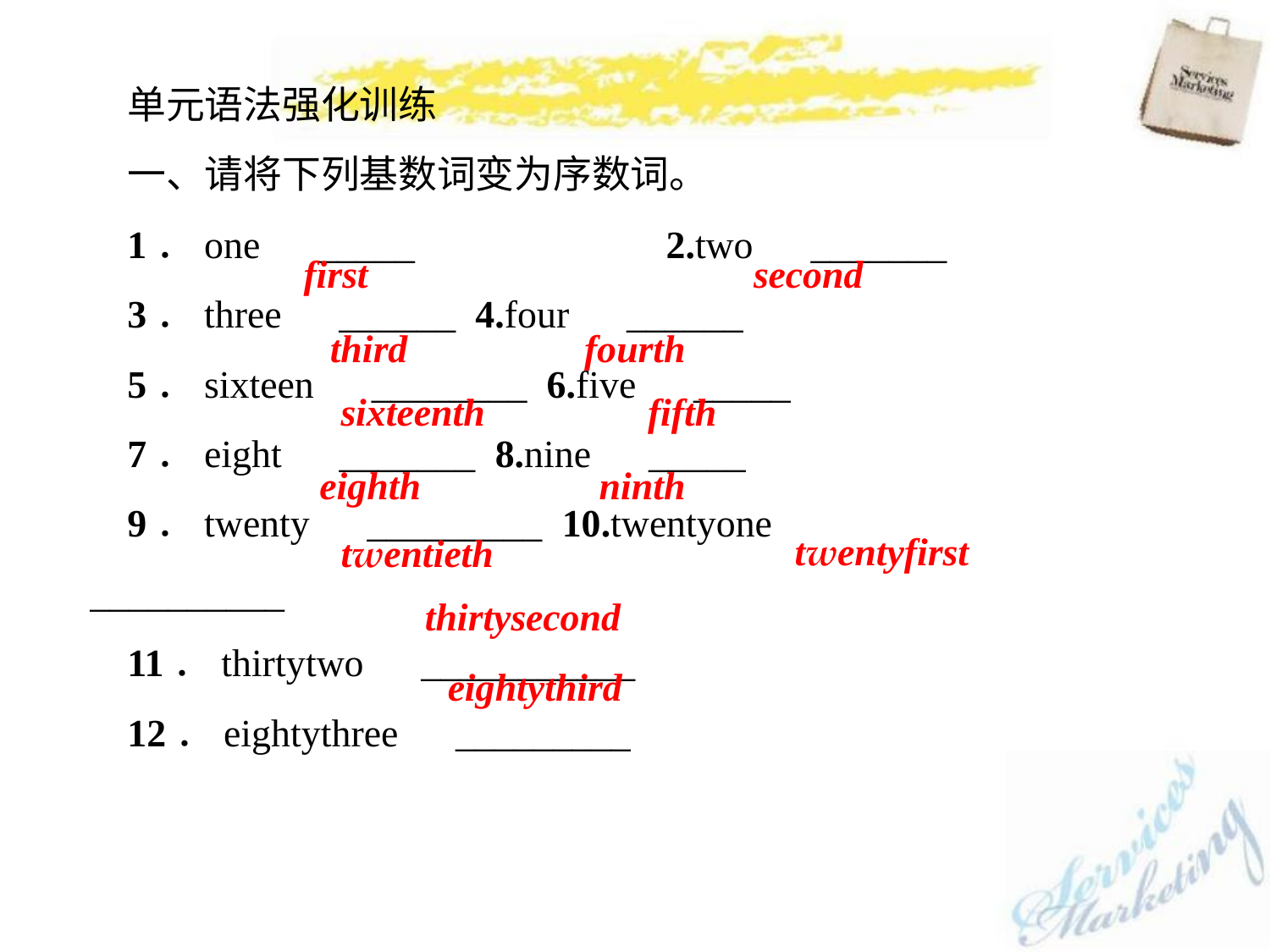

单元语法强化训练
一、请将下列基数词变为序数词。
1．one　_____　　　　　　2.two　_______
3．three　______  4.four　______
5．sixteen　________  6.five　_____
7．eight　_______  8.nine　_____
9．twenty　_________  10.twenty­one　__________
11．thirty­two　___________
12．eighty­three　_________
first
second
third
fourth
sixteenth
fifth
eighth
ninth
twenty­first
twentieth
thirty­second
eighty­third